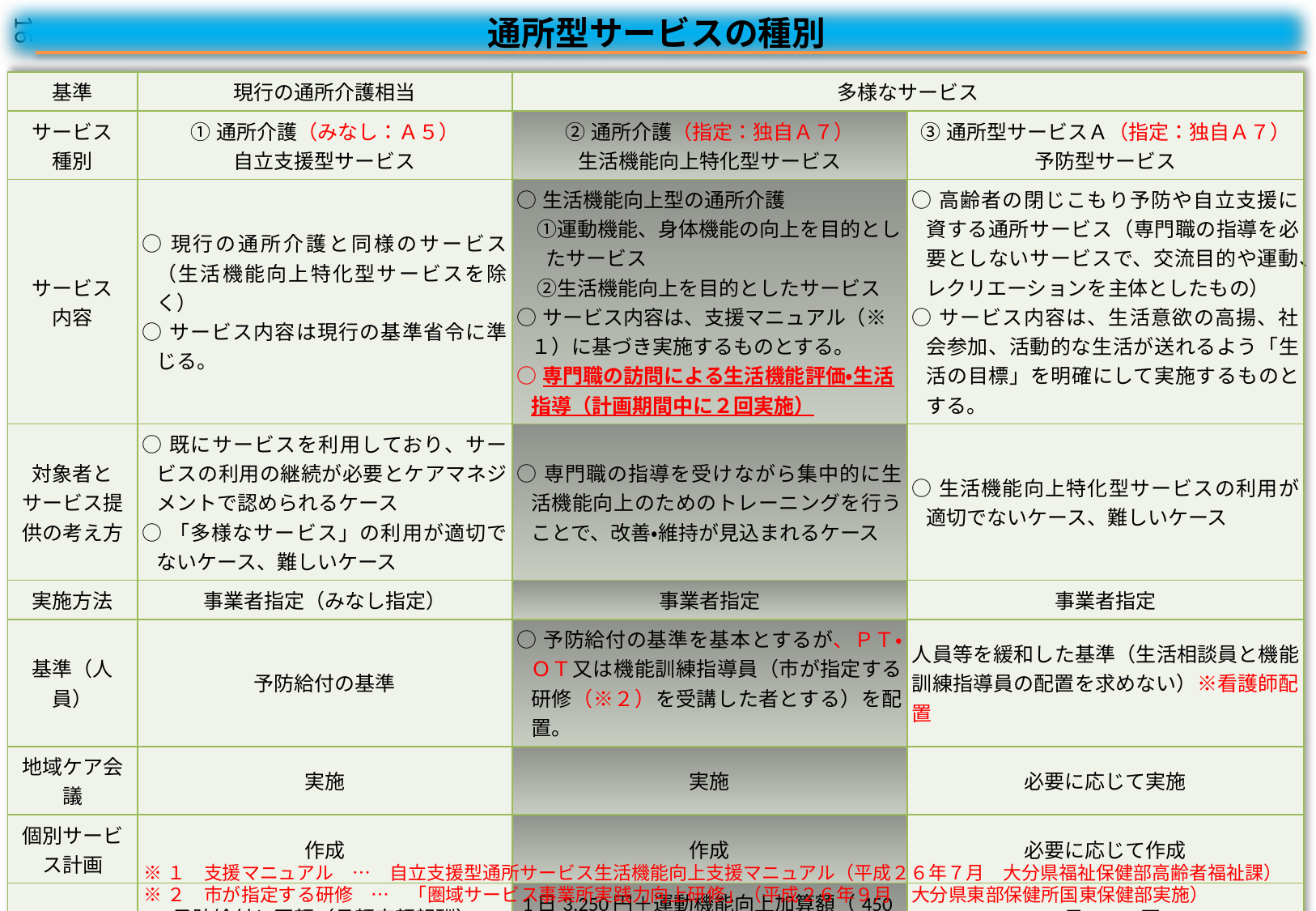

通所型サービスの種別
16
| 基準 | 現行の通所介護相当 | 多様なサービス |  |
| --- | --- | --- | --- |
| サービス 種別 | ①通所介護（みなし：Ａ５） 自立支援型サービス | ②通所介護（指定：独自Ａ７） 生活機能向上特化型サービス | ③通所型サービスＡ（指定：独自Ａ７） 予防型サービス |
| サービス 内容 | ○現行の通所介護と同様のサービス（生活機能向上特化型サービスを除く） ○サービス内容は現行の基準省令に準じる。 | ○生活機能向上型の通所介護 　①運動機能、身体機能の向上を目的としたサービス 　②生活機能向上を目的としたサービス ○サービス内容は、支援マニュアル（※１）に基づき実施するものとする。 ○専門職の訪問による生活機能評価・生活指導（計画期間中に２回実施） | ○高齢者の閉じこもり予防や自立支援に資する通所サービス（専門職の指導を必要としないサービスで、交流目的や運動、レクリエーションを主体としたもの） ○サービス内容は、生活意欲の高揚、社会参加、活動的な生活が送れるよう「生活の目標」を明確にして実施するものとする。 |
| 対象者と サービス提供の考え方 | ○既にサービスを利用しており、サービスの利用の継続が必要とケアマネジメントで認められるケース ○「多様なサービス」の利用が適切でないケース、難しいケース | ○専門職の指導を受けながら集中的に生活機能向上のためのトレーニングを行うことで、改善・維持が見込まれるケース | ○生活機能向上特化型サービスの利用が適切でないケース、難しいケース |
| 実施方法 | 事業者指定（みなし指定） | 事業者指定 | 事業者指定 |
| 基準（人員） | 予防給付の基準 | ○予防給付の基準を基本とするが、ＰＴ・ＯＴ又は機能訓練指導員（市が指定する研修（※２）を受講した者とする）を配置。 | 人員等を緩和した基準（生活相談員と機能訓練指導員の配置を求めない）※看護師配置 |
| 地域ケア会議 | 実施 | 実施 | 必要に応じて実施 |
| 個別サービス計画 | 作成 | 作成 | 必要に応じて作成 |
| 単価 | 予防給付と同額（月額定額報酬） Ⅰ事業対象者・要支援1（週1程度） Ⅱ事業対象者・要支援2（週2程度） | 1日3,250円＋運動機能向上加算額（450円） Ⅰ事業対象者・要支援1（週1程度） Ⅱ事業対象者・要支援2（週2程度） | 1日3,200円 Ⅰ事業対象者・要支援1（週1程度） Ⅱ事業対象者・要支援2（週2程度） |
| 利用者負担 | １割（一定所得以上２割） | １割（一定所得以上２割） | １割（一定所得以上２割） |
| 給付管理 | 対象 | 対象 | 対象 |
※１　支援マニュアル　…　自立支援型通所サービス生活機能向上支援マニュアル（平成２６年７月　大分県福祉保健部高齢者福祉課）
※２　市が指定する研修　…　「圏域サービス事業所実践力向上研修」（平成２６年９月　大分県東部保健所国東保健部実施）